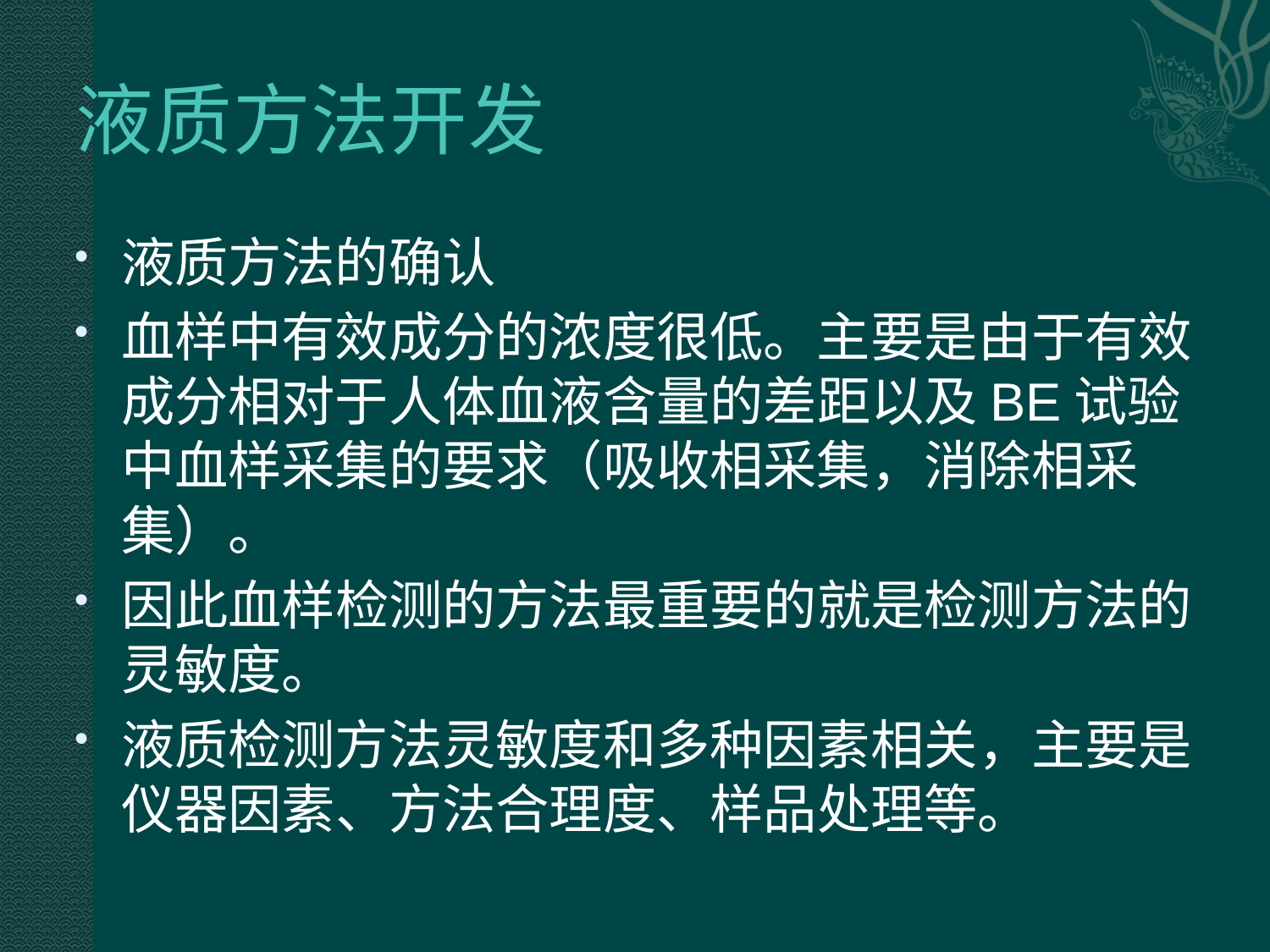

# 液质方法开发
液质方法的确认
血样中有效成分的浓度很低。主要是由于有效成分相对于人体血液含量的差距以及BE试验中血样采集的要求（吸收相采集，消除相采集）。
因此血样检测的方法最重要的就是检测方法的灵敏度。
液质检测方法灵敏度和多种因素相关，主要是仪器因素、方法合理度、样品处理等。